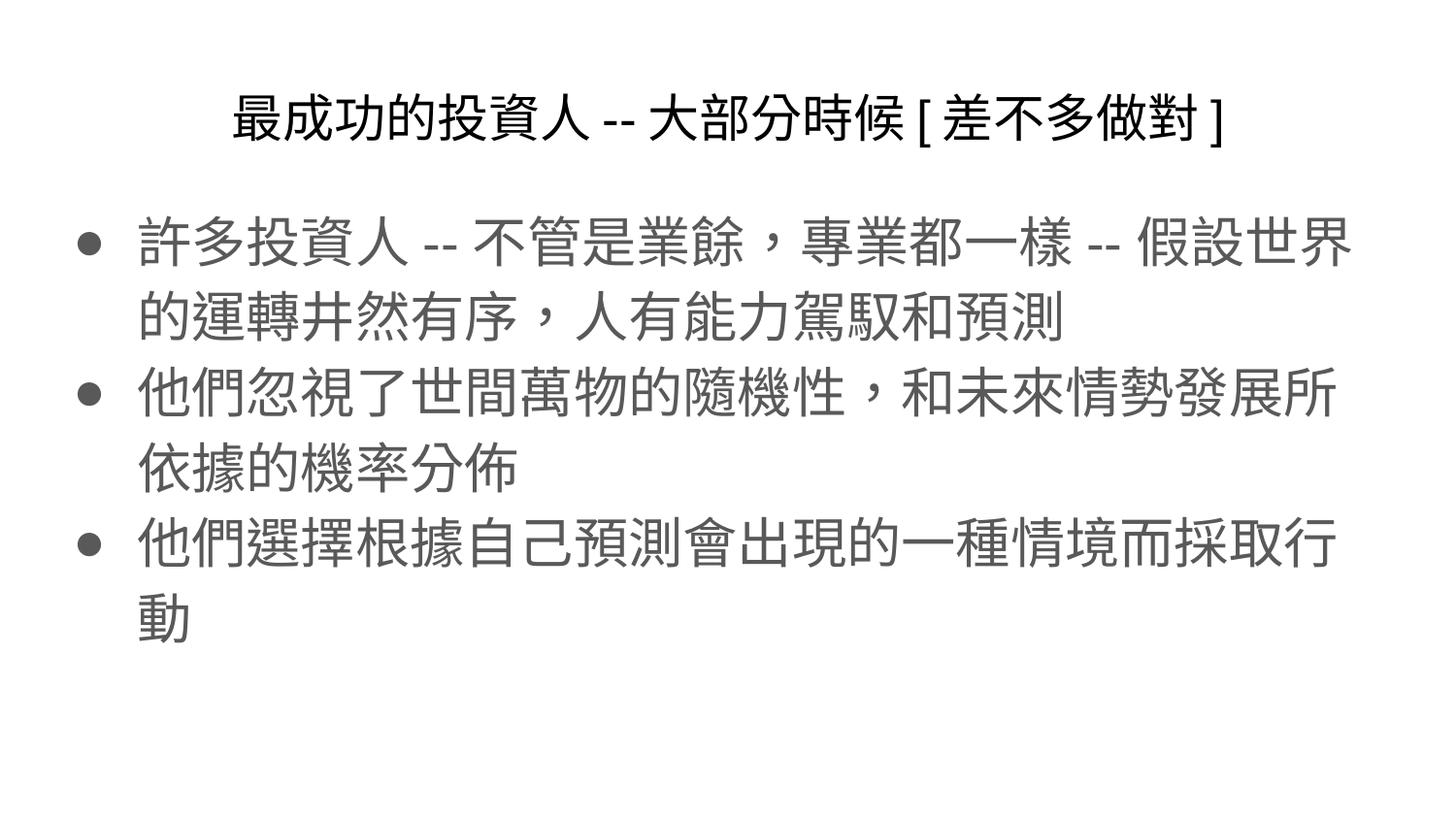

# 最成功的投資人--大部分時候[差不多做對]
許多投資人--不管是業餘，專業都一樣--假設世界的運轉井然有序，人有能力駕馭和預測
他們忽視了世間萬物的隨機性，和未來情勢發展所依據的機率分佈
他們選擇根據自己預測會出現的一種情境而採取行動